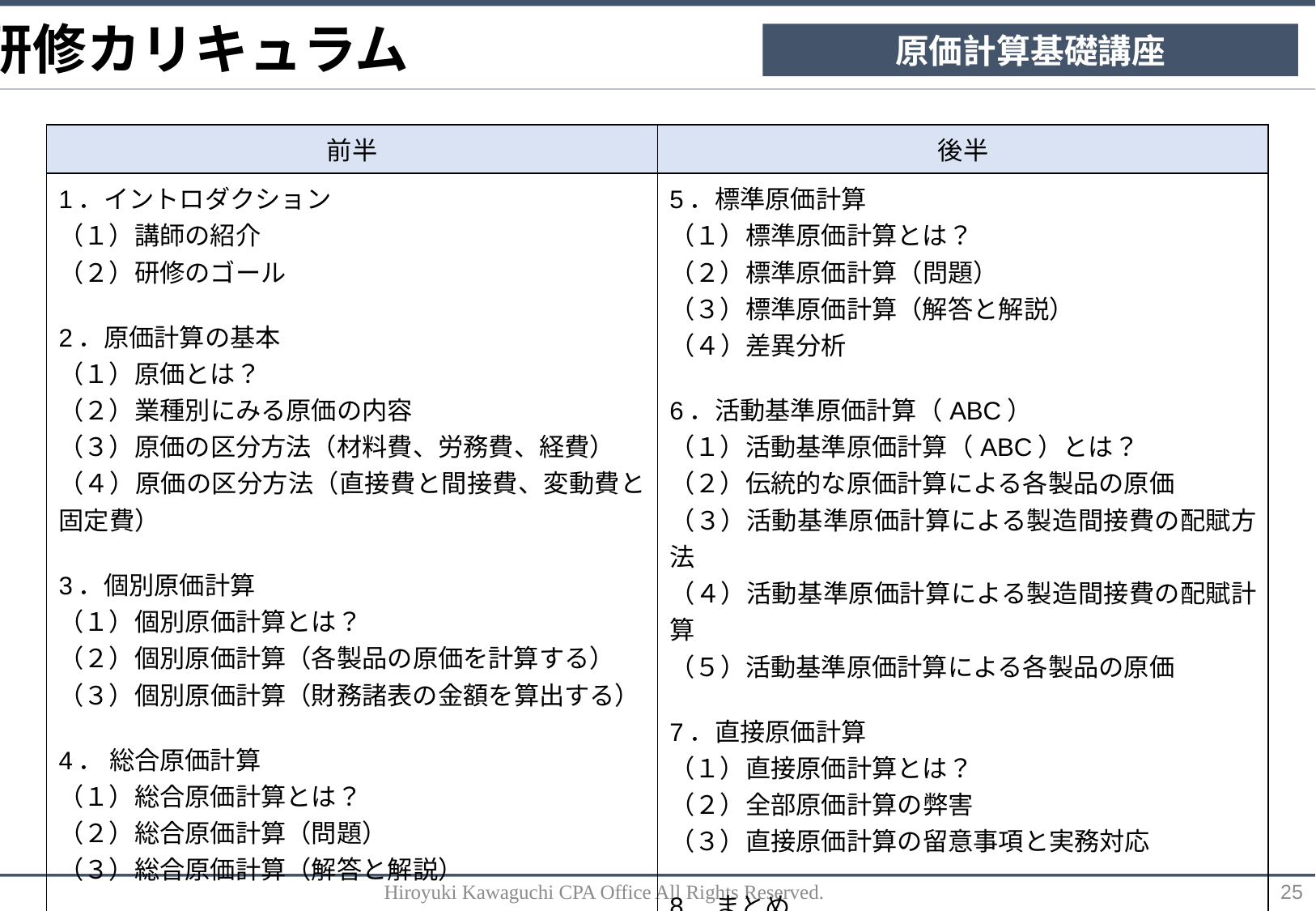

研修カリキュラム
原価計算基礎講座
| 前半 | 後半 |
| --- | --- |
| 1．イントロダクション （１）講師の紹介 （２）研修のゴール 2．原価計算の基本 （１）原価とは？ （２）業種別にみる原価の内容 （３）原価の区分方法（材料費、労務費、経費） （４）原価の区分方法（直接費と間接費、変動費と固定費） 3．個別原価計算 （１）個別原価計算とは？ （２）個別原価計算（各製品の原価を計算する） （３）個別原価計算（財務諸表の金額を算出する） 4． 総合原価計算 （１）総合原価計算とは？ （２）総合原価計算（問題） （３）総合原価計算（解答と解説） | 5．標準原価計算 （１）標準原価計算とは？ （２）標準原価計算（問題） （３）標準原価計算（解答と解説） （４）差異分析 6．活動基準原価計算（ABC） （１）活動基準原価計算（ABC）とは？ （２）伝統的な原価計算による各製品の原価 （３）活動基準原価計算による製造間接費の配賦方法 （４）活動基準原価計算による製造間接費の配賦計算 （５）活動基準原価計算による各製品の原価 7．直接原価計算 （１）直接原価計算とは？ （２）全部原価計算の弊害 （３）直接原価計算の留意事項と実務対応 8．まとめ ・本日の振り返り |
Hiroyuki Kawaguchi CPA Office All Rights Reserved.
25